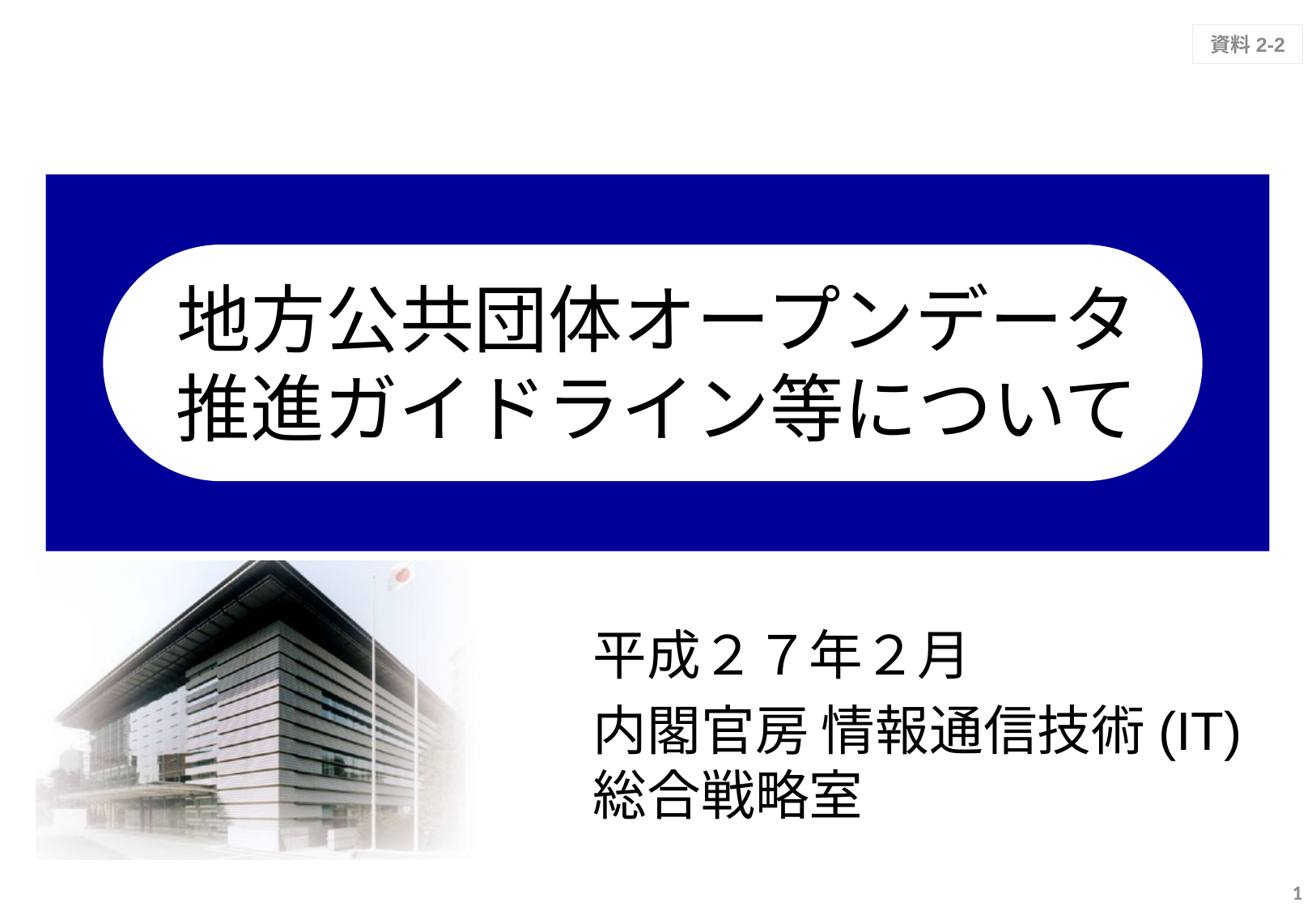

資料2-2
# 地方公共団体オープンデータ 推進ガイドライン等について
平成２７年２月
内閣官房 情報通信技術(IT)総合戦略室

1